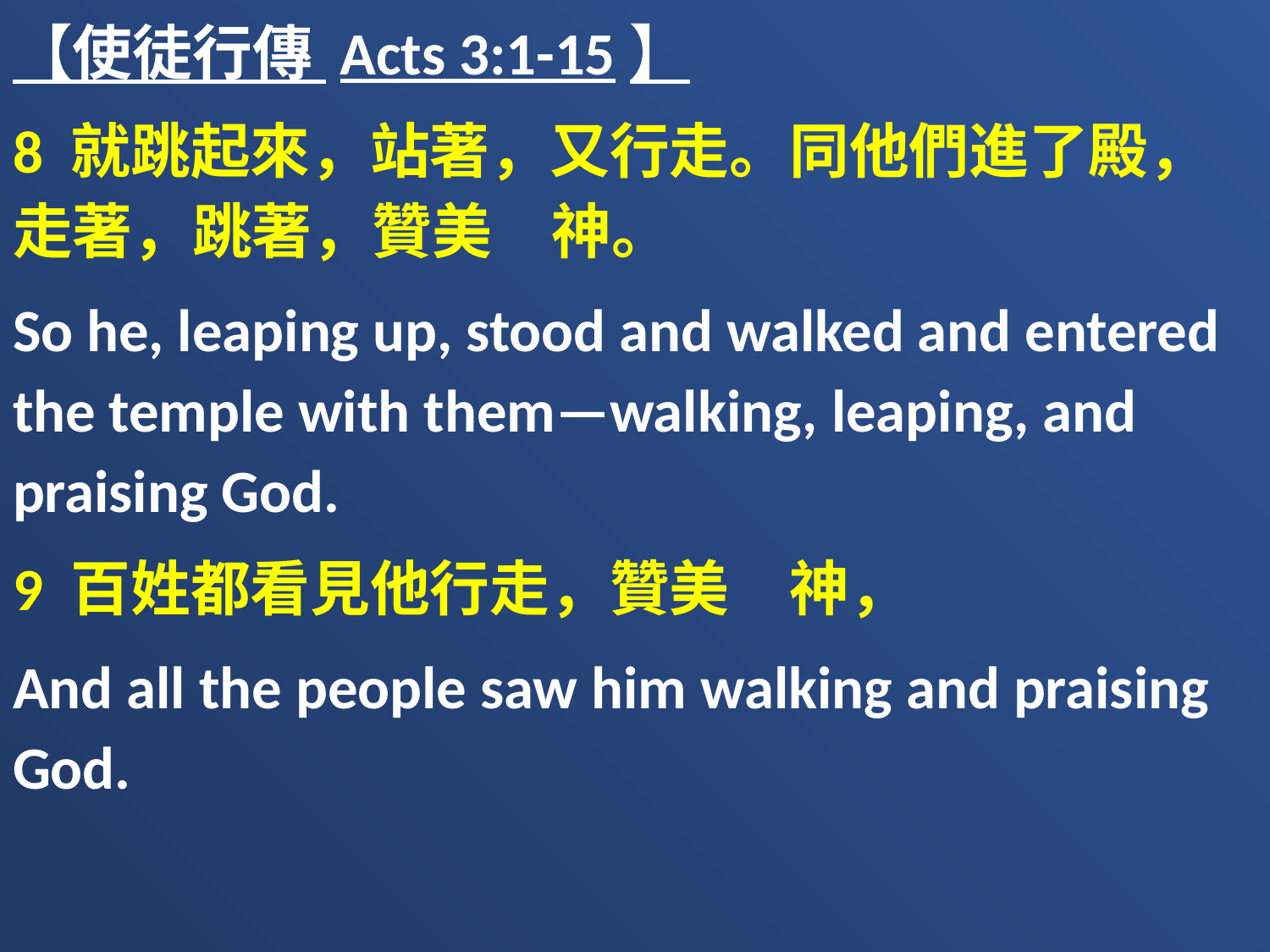

【使徒行傳 Acts 3:1-15】
8 就跳起來，站著，又行走。同他們進了殿，走著，跳著，贊美　神。
So he, leaping up, stood and walked and entered the temple with them—walking, leaping, and praising God.
9 百姓都看見他行走，贊美　神，
And all the people saw him walking and praising God.